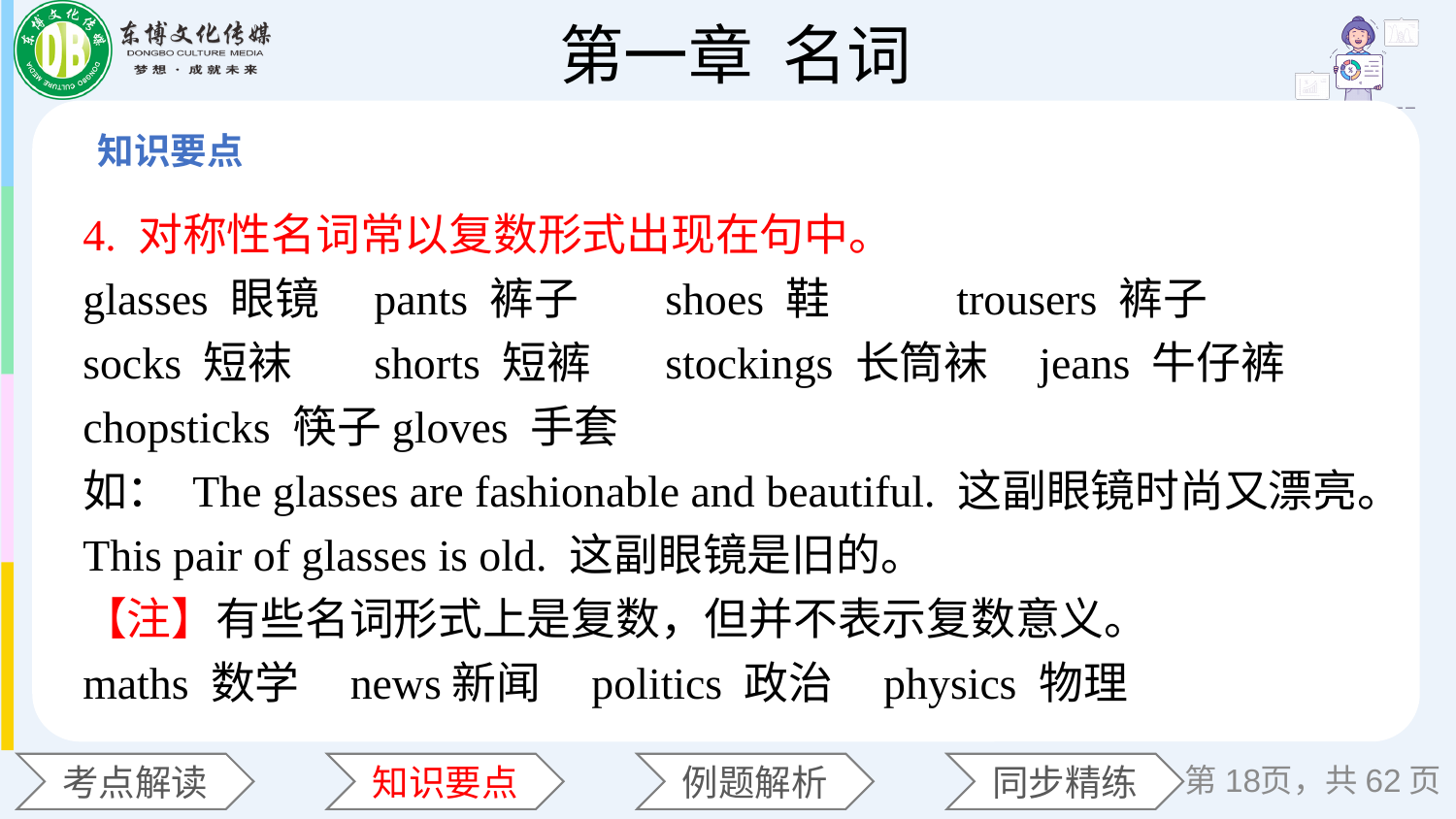

4. 对称性名词常以复数形式出现在句中。
glasses 眼镜	pants 裤子	shoes 鞋	trousers 裤子
socks 短袜	shorts 短裤    	stockings 长筒袜    jeans 牛仔裤    chopsticks 筷子gloves 手套
如： The glasses are fashionable and beautiful. 这副眼镜时尚又漂亮。
This pair of glasses is old. 这副眼镜是旧的。
【注】有些名词形式上是复数，但并不表示复数意义。
maths 数学    news新闻    politics 政治    physics 物理
第18页，共62页